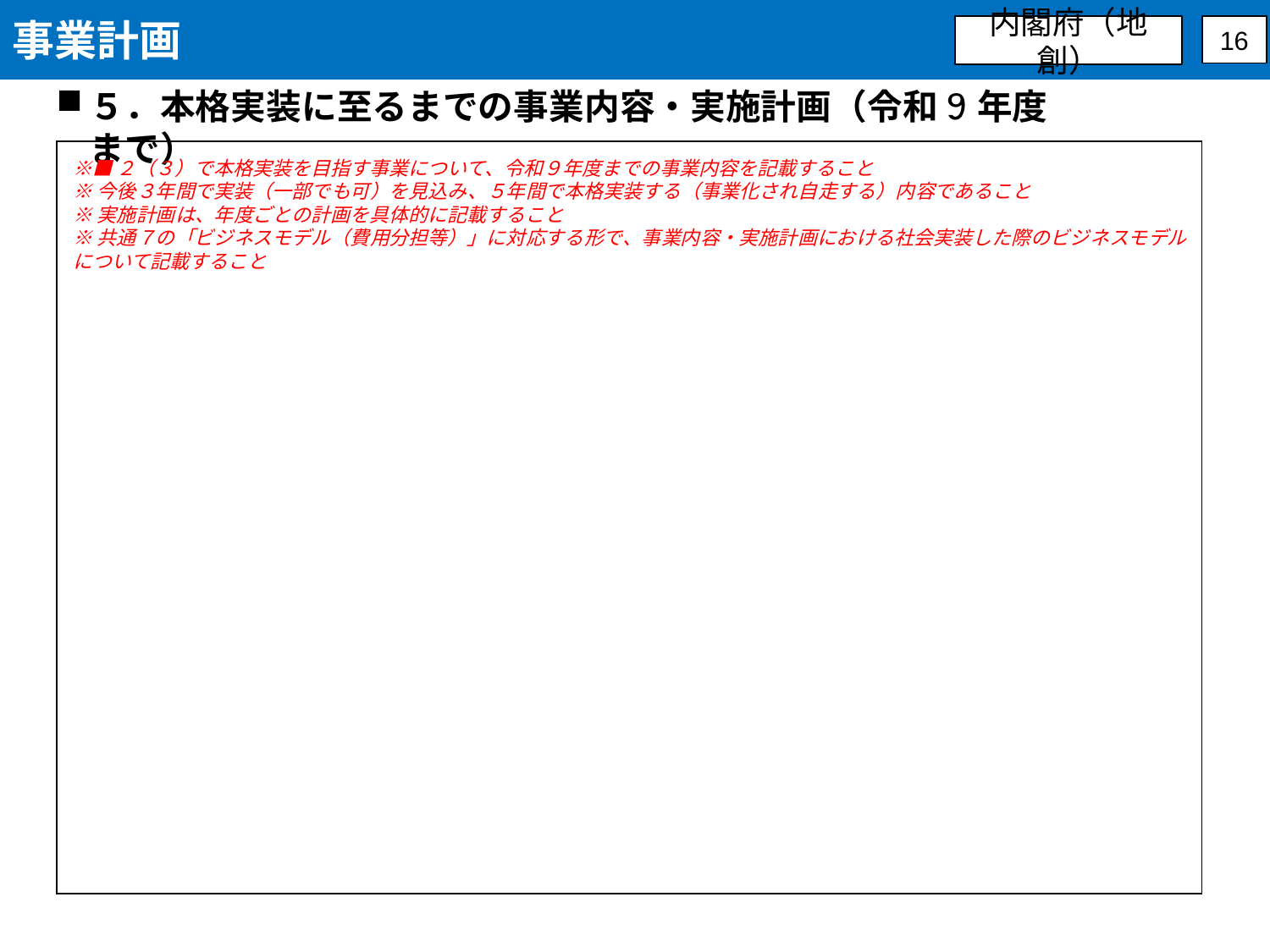

事業計画
内閣府（地創）
16
５．本格実装に至るまでの事業内容・実施計画（令和9年度まで）

|  |
| --- |
※■２（３）で本格実装を目指す事業について、令和９年度までの事業内容を記載すること
※今後３年間で実装（一部でも可）を見込み、５年間で本格実装する（事業化され自走する）内容であること
※実施計画は、年度ごとの計画を具体的に記載すること
※共通７の「ビジネスモデル（費用分担等）」に対応する形で、事業内容・実施計画における社会実装した際のビジネスモデルについて記載すること